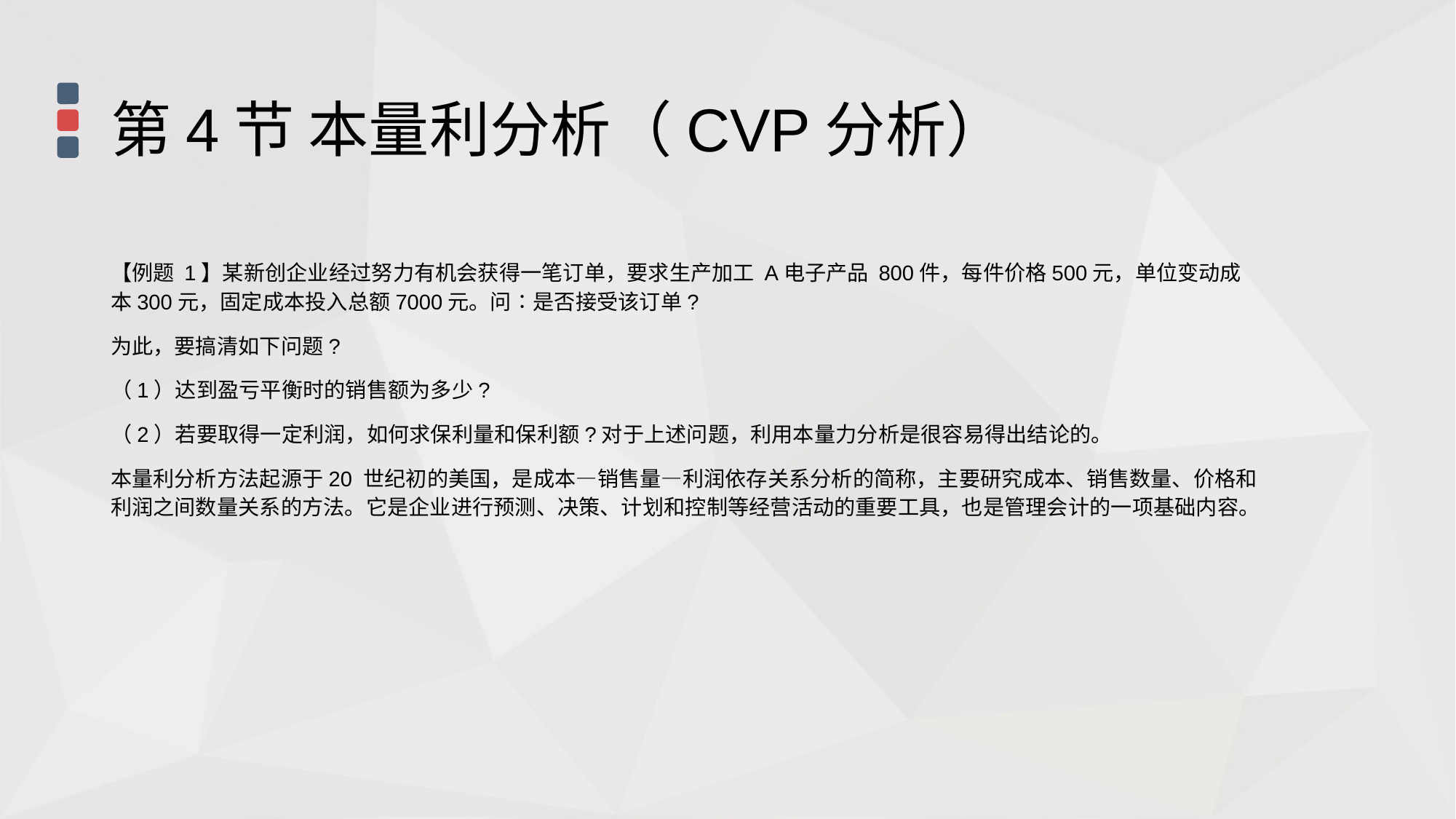

第4节 本量利分析（CVP分析）
【例题 1】某新创企业经过努力有机会获得一笔订单，要求生产加工 A电子产品 800件，每件价格500元，单位变动成本300元，固定成本投入总额7000元。问∶是否接受该订单?
为此，要搞清如下问题?
（1）达到盈亏平衡时的销售额为多少?
（2）若要取得一定利润，如何求保利量和保利额?对于上述问题，利用本量力分析是很容易得出结论的。
本量利分析方法起源于20 世纪初的美国，是成本—销售量—利润依存关系分析的简称，主要研究成本、销售数量、价格和利润之间数量关系的方法。它是企业进行预测、决策、计划和控制等经营活动的重要工具，也是管理会计的一项基础内容。